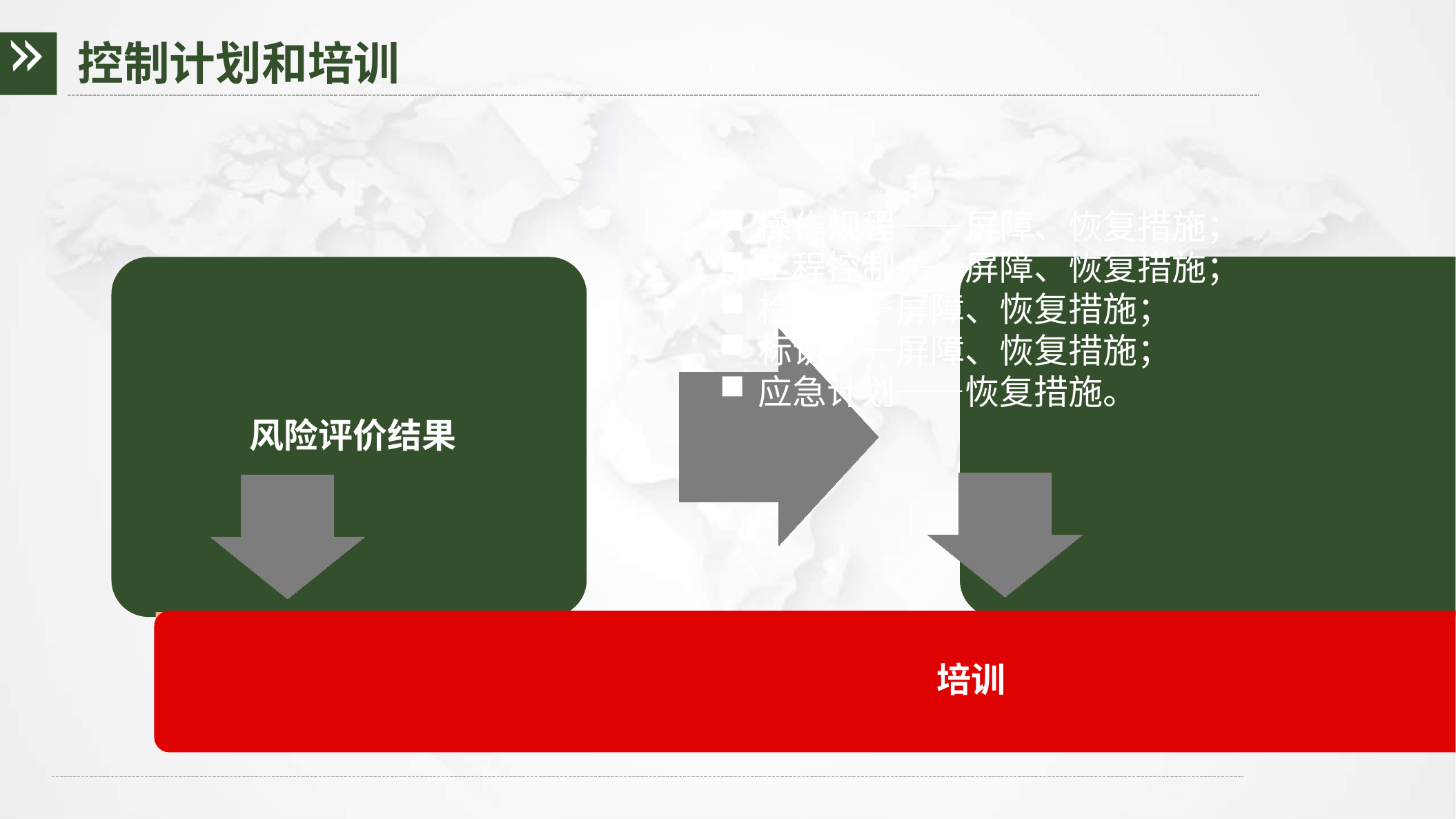

控制计划和培训
风险评价结果

操作规程——屏障、恢复措施；
工程控制——屏障、恢复措施；
检查——屏障、恢复措施；
标识——屏障、恢复措施；
应急计划——恢复措施。

培训